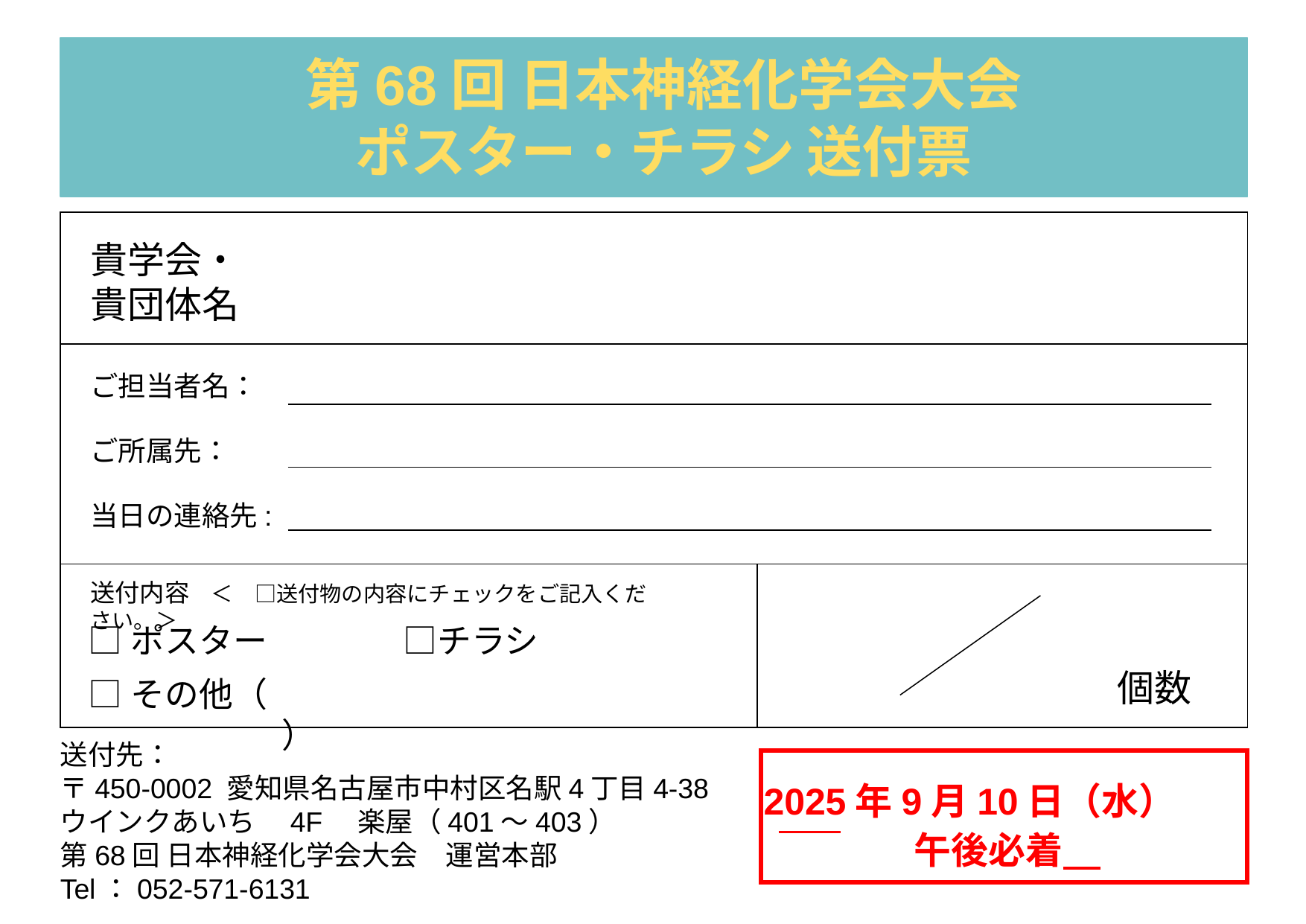

第68回 日本神経化学会大会
ポスター・チラシ 送付票
|  |  |
| --- | --- |
|  |  |
|  |  |
貴学会・
貴団体名
ご担当者名：
ご所属先：
当日の連絡先:
送付内容　＜　□送付物の内容にチェックをご記入ください。＞
□ポスター　　　　□チラシ
□その他（　　　　　　　　　　　　　　　　　　   　）
個数
# 送付先： 〒450-0002 愛知県名古屋市中村区名駅4丁目4-38 ウインクあいち　4F　楽屋（401～403） 第68回 日本神経化学会大会　運営本部 Tel：052-571-6131

2025年9月10日（水）
午後必着